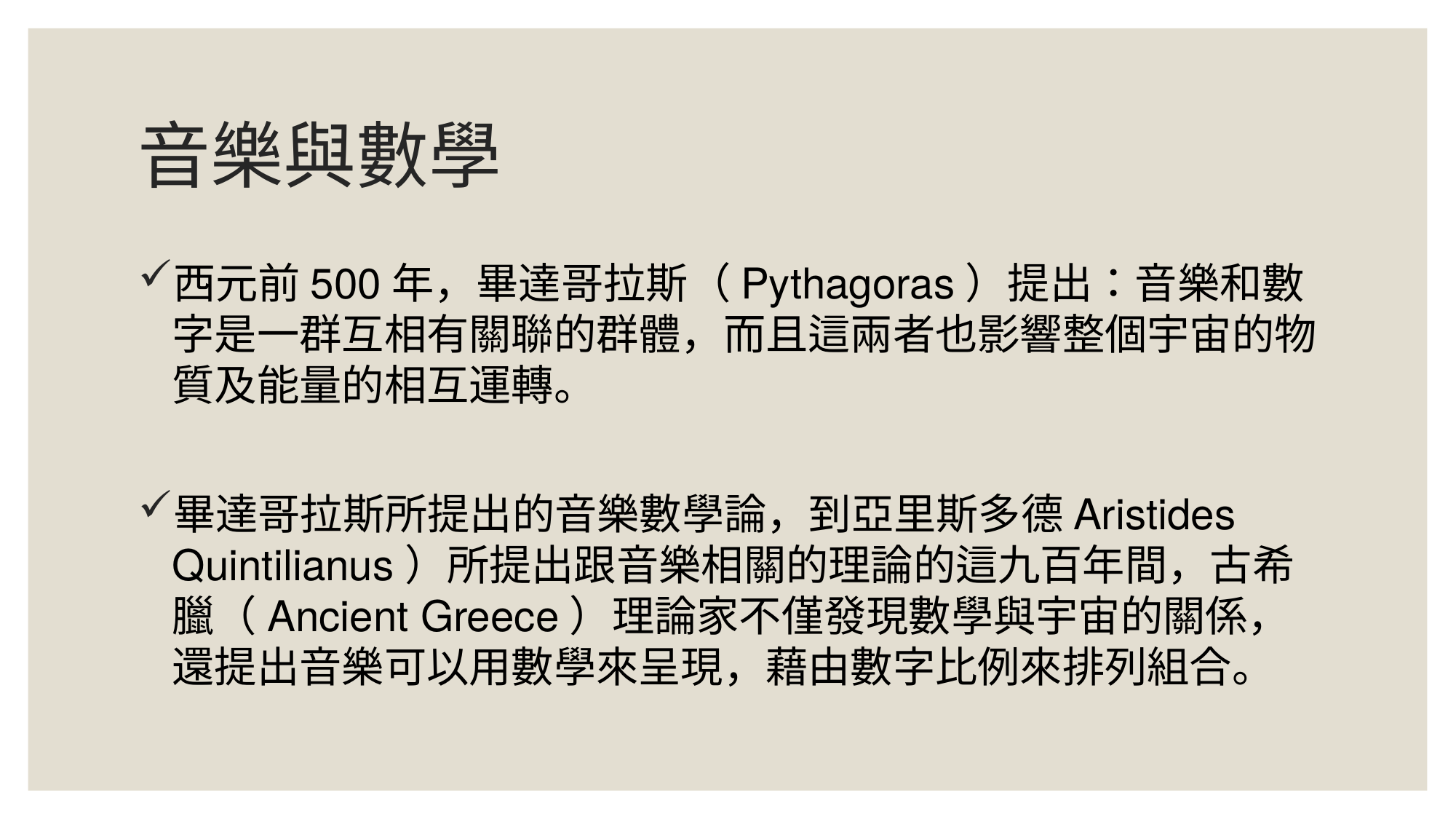

# 音樂與數學
西元前500年，畢達哥拉斯（Pythagoras）提出：音樂和數字是一群互相有關聯的群體，而且這兩者也影響整個宇宙的物質及能量的相互運轉。

畢達哥拉斯所提出的音樂數學論，到亞里斯多德Aristides Quintilianus）所提出跟音樂相關的理論的這九百年間，古希臘（Ancient Greece）理論家不僅發現數學與宇宙的關係，還提出音樂可以用數學來呈現，藉由數字比例來排列組合。